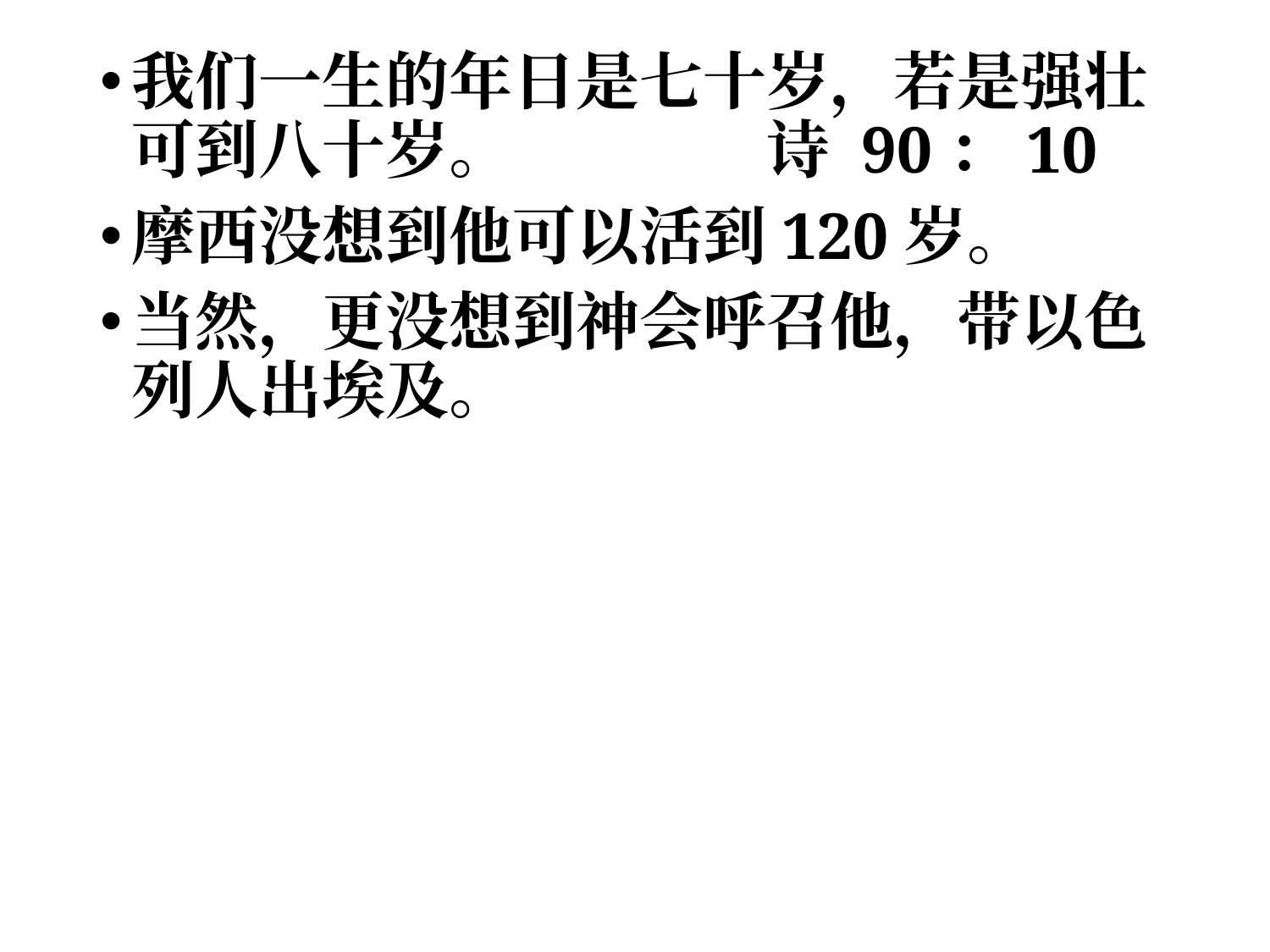

我们一生的年日是七十岁，若是强壮可到八十岁。		诗 90：10
摩西没想到他可以活到120岁。
当然，更没想到神会呼召他，带以色列人出埃及。